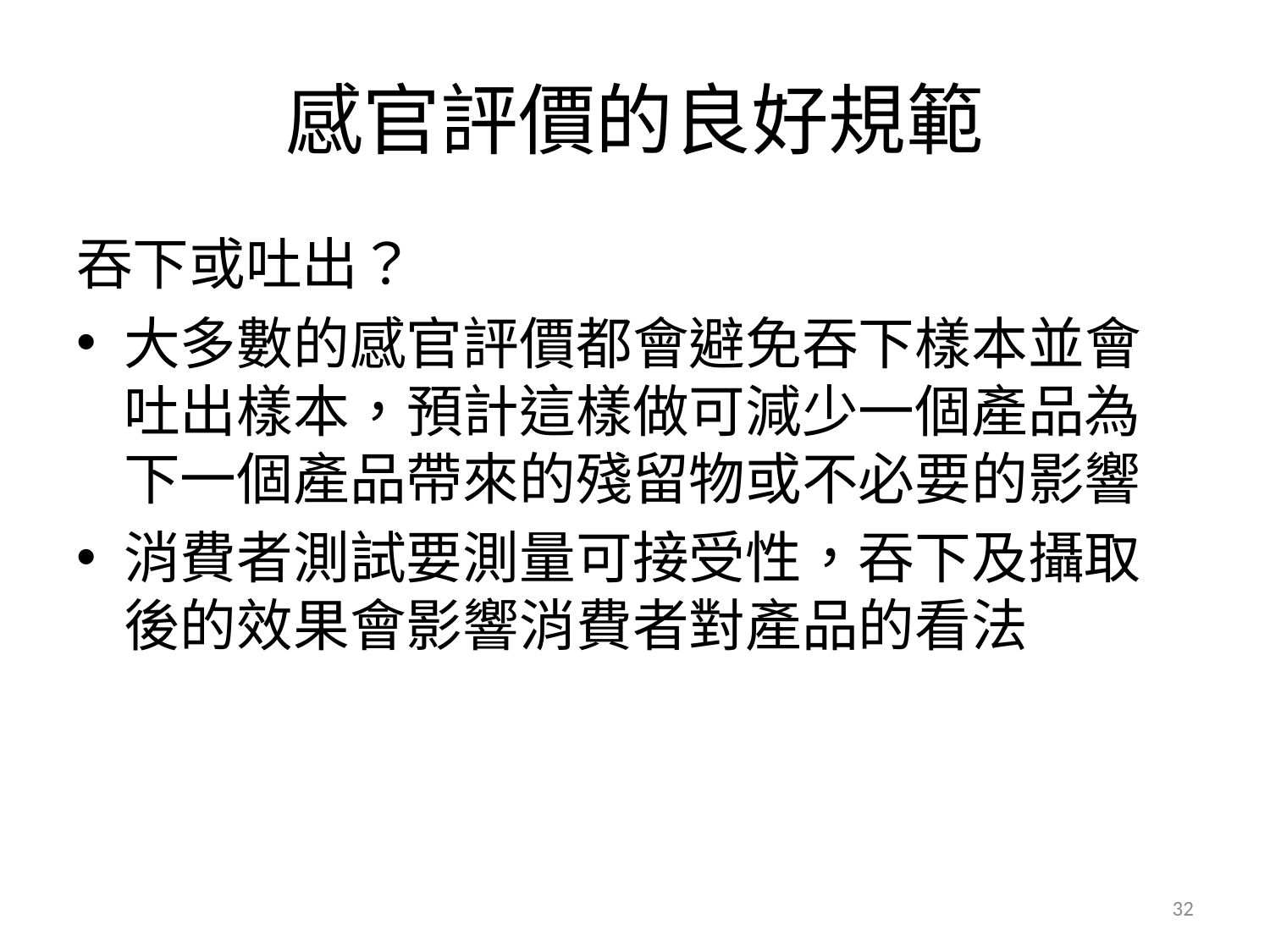

# 感官評價的良好規範
吞下或吐出？
大多數的感官評價都會避免吞下樣本並會吐出樣本，預計這樣做可減少一個產品為下一個產品帶來的殘留物或不必要的影響
消費者測試要測量可接受性，吞下及攝取後的效果會影響消費者對產品的看法
32